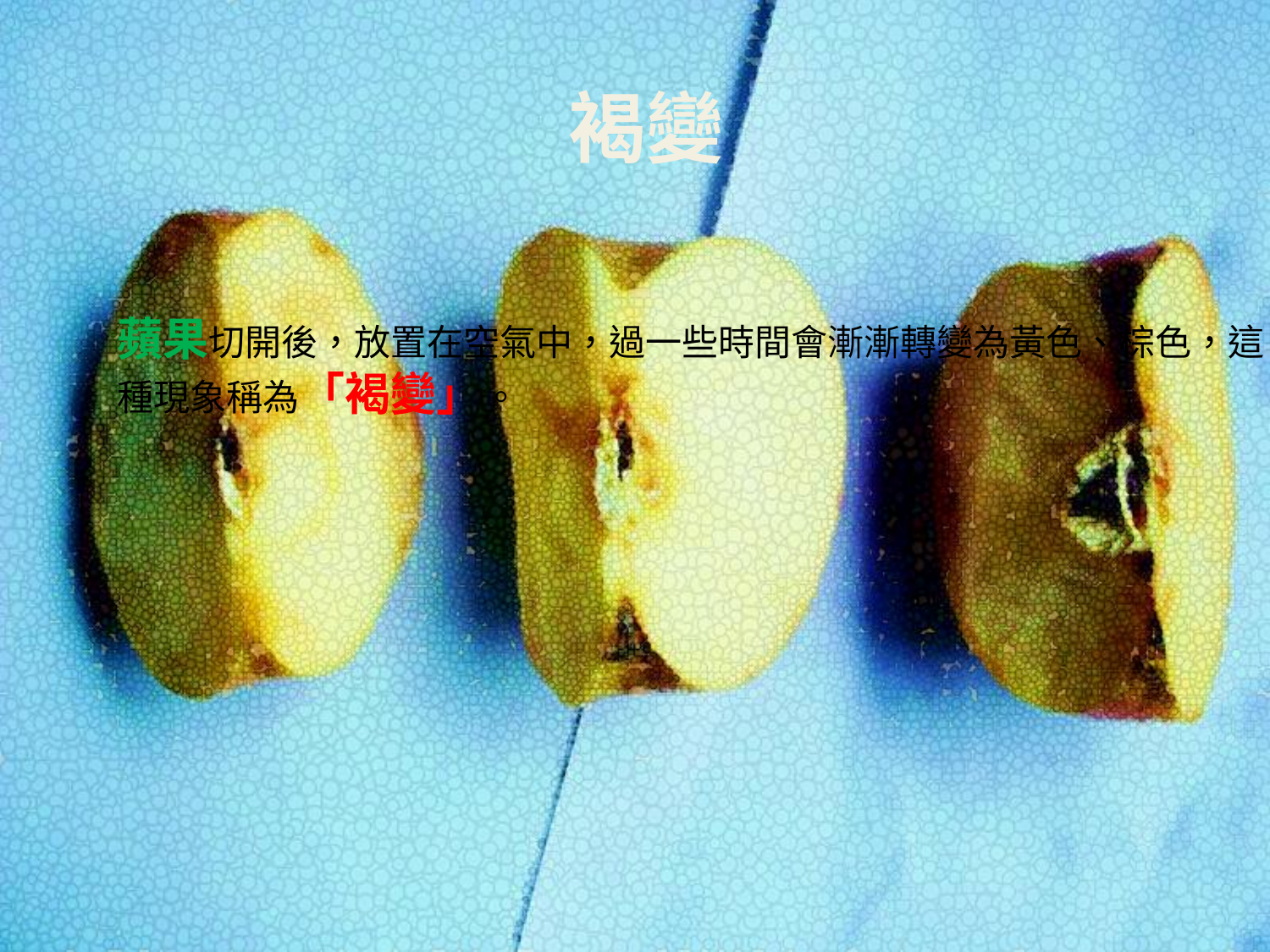

# 褐變

蘋果切開後，放置在空氣中，過一些時間會漸漸轉變為黃色、棕色，這種現象稱為「褐變」。